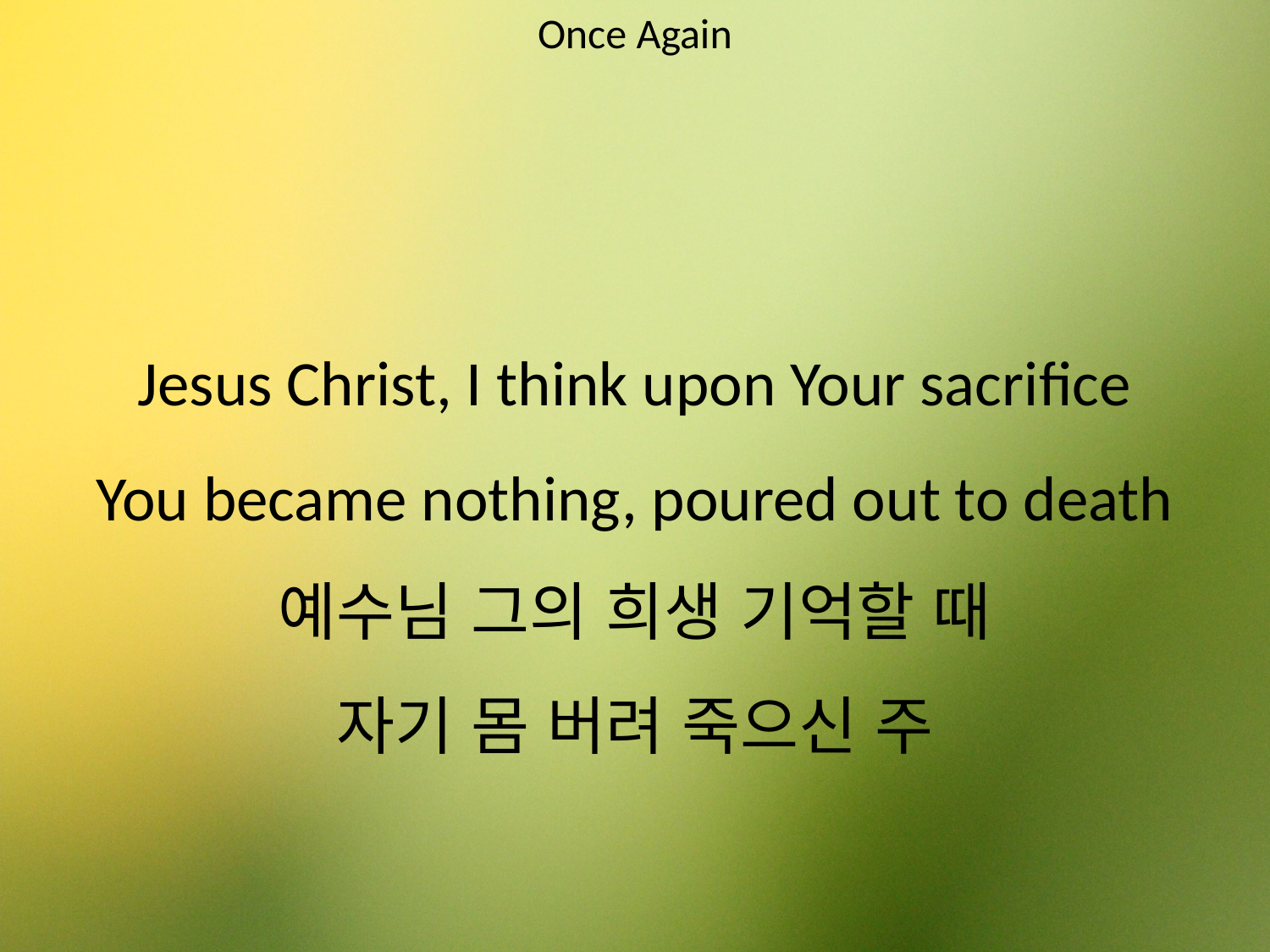

Once Again
#
Jesus Christ, I think upon Your sacrifice
You became nothing, poured out to death
예수님 그의 희생 기억할 때
자기 몸 버려 죽으신 주